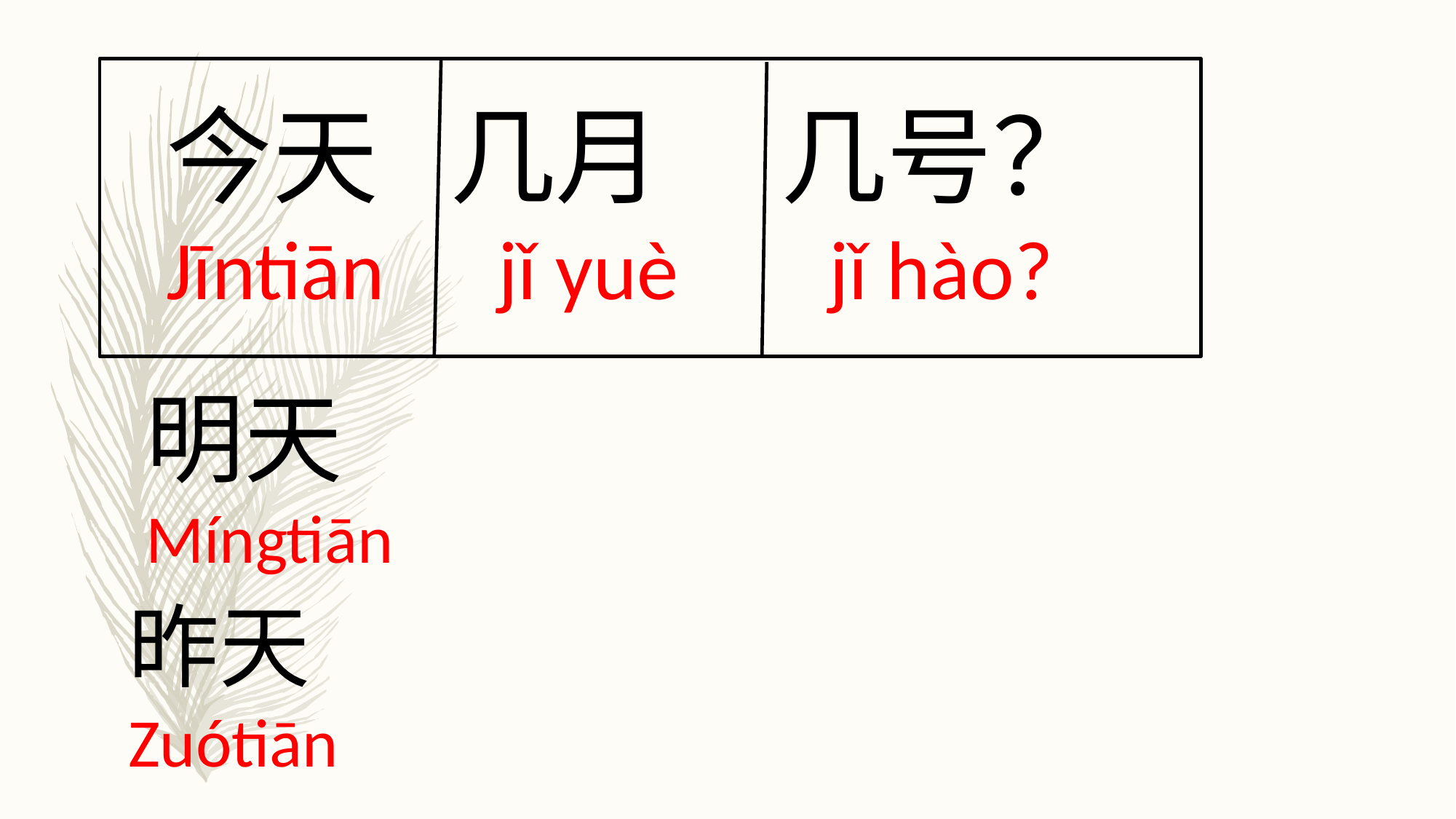

今天   几月     几号？
Jīntiān      jǐ yuè        jǐ hào?
明天
Míngtiān
昨天
Zuótiān